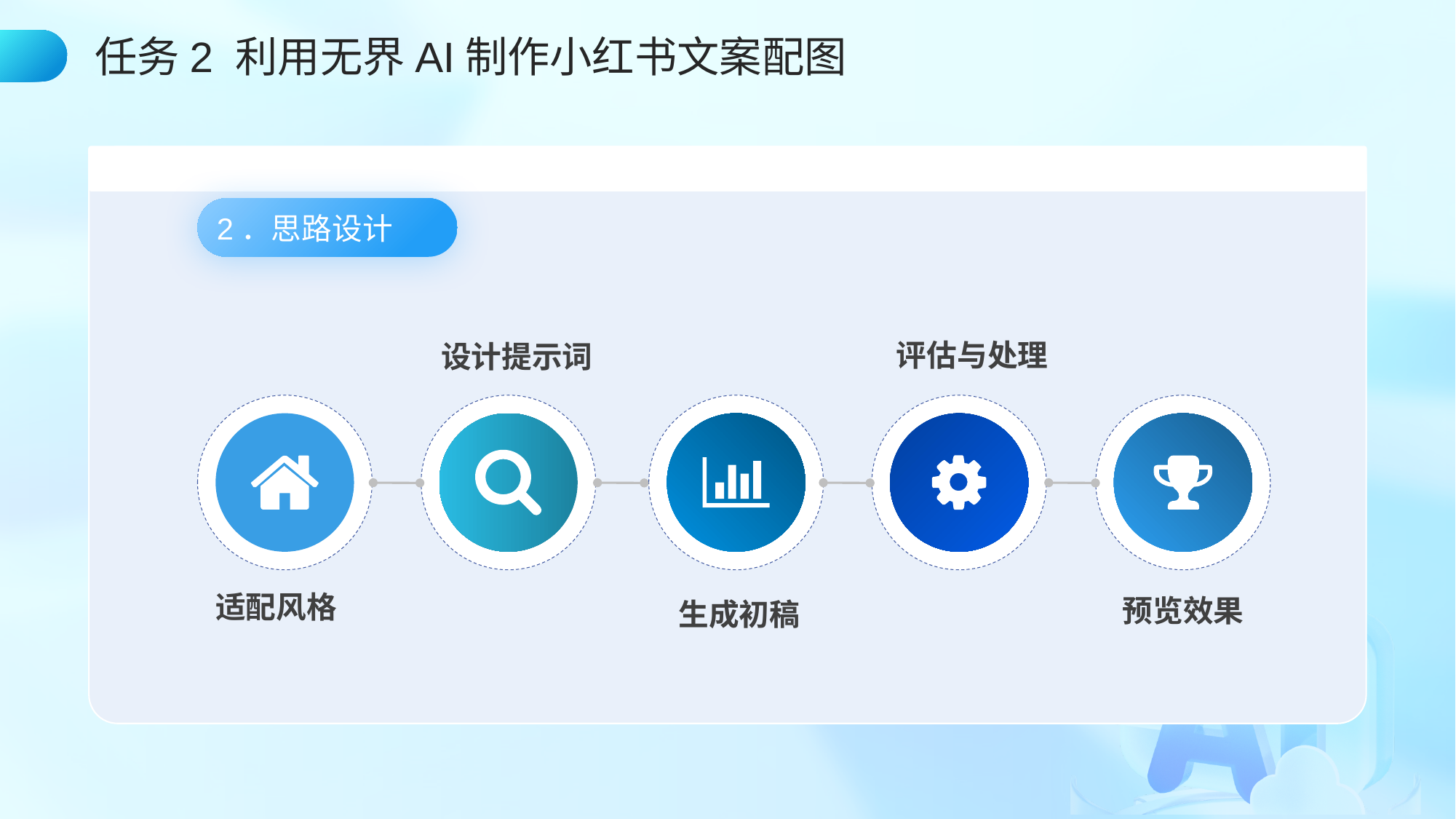

任务2 利用无界AI制作小红书文案配图
2．思路设计
评估与处理
设计提示词

适配风格
预览效果
生成初稿